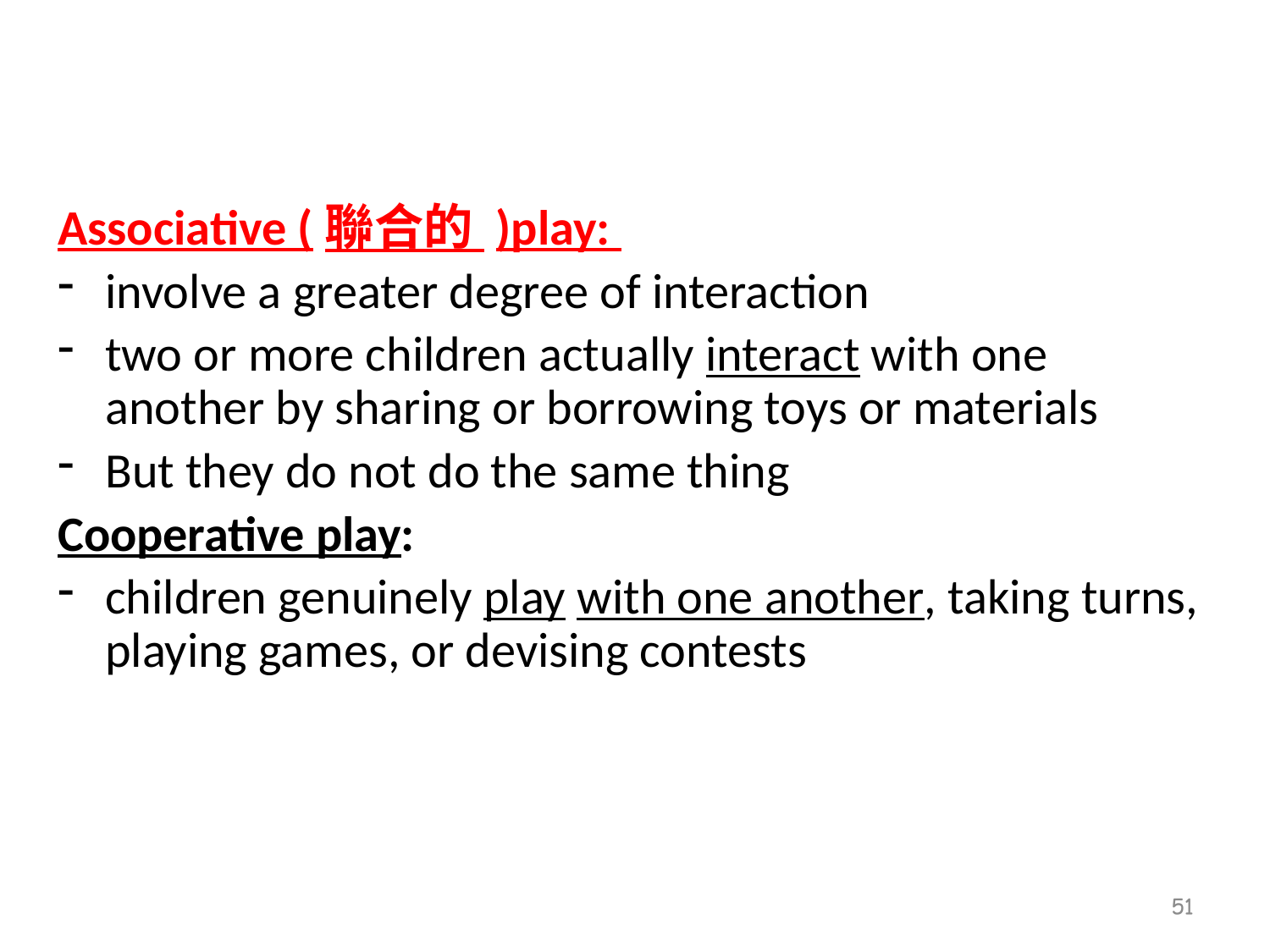

#
Associative (聯合的 )play:
involve a greater degree of interaction
two or more children actually interact with one another by sharing or borrowing toys or materials
But they do not do the same thing
Cooperative play:
children genuinely play with one another, taking turns, playing games, or devising contests
51